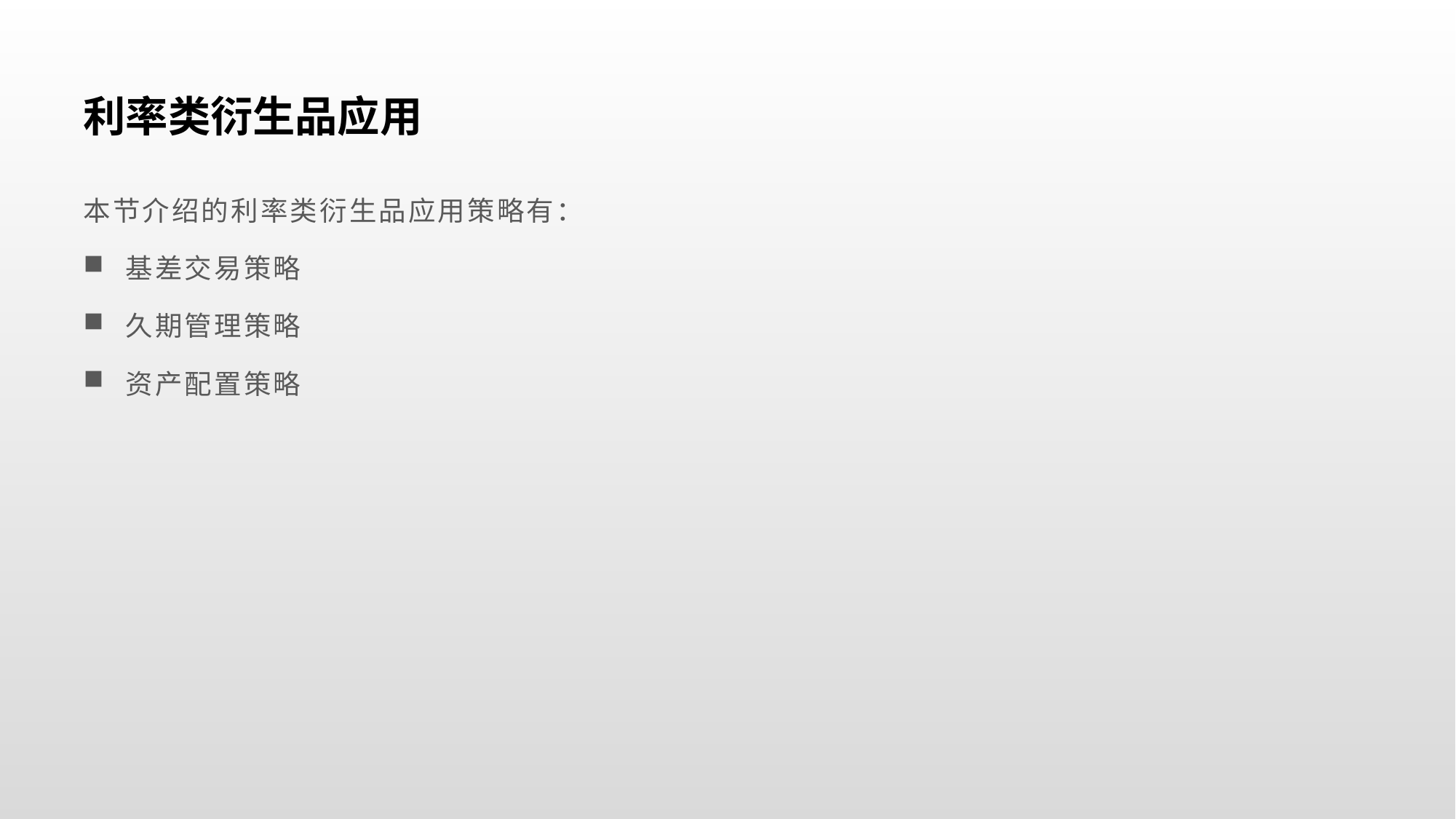

# 利率类衍生品应用
本节介绍的利率类衍生品应用策略有：
 基差交易策略
 久期管理策略
 资产配置策略